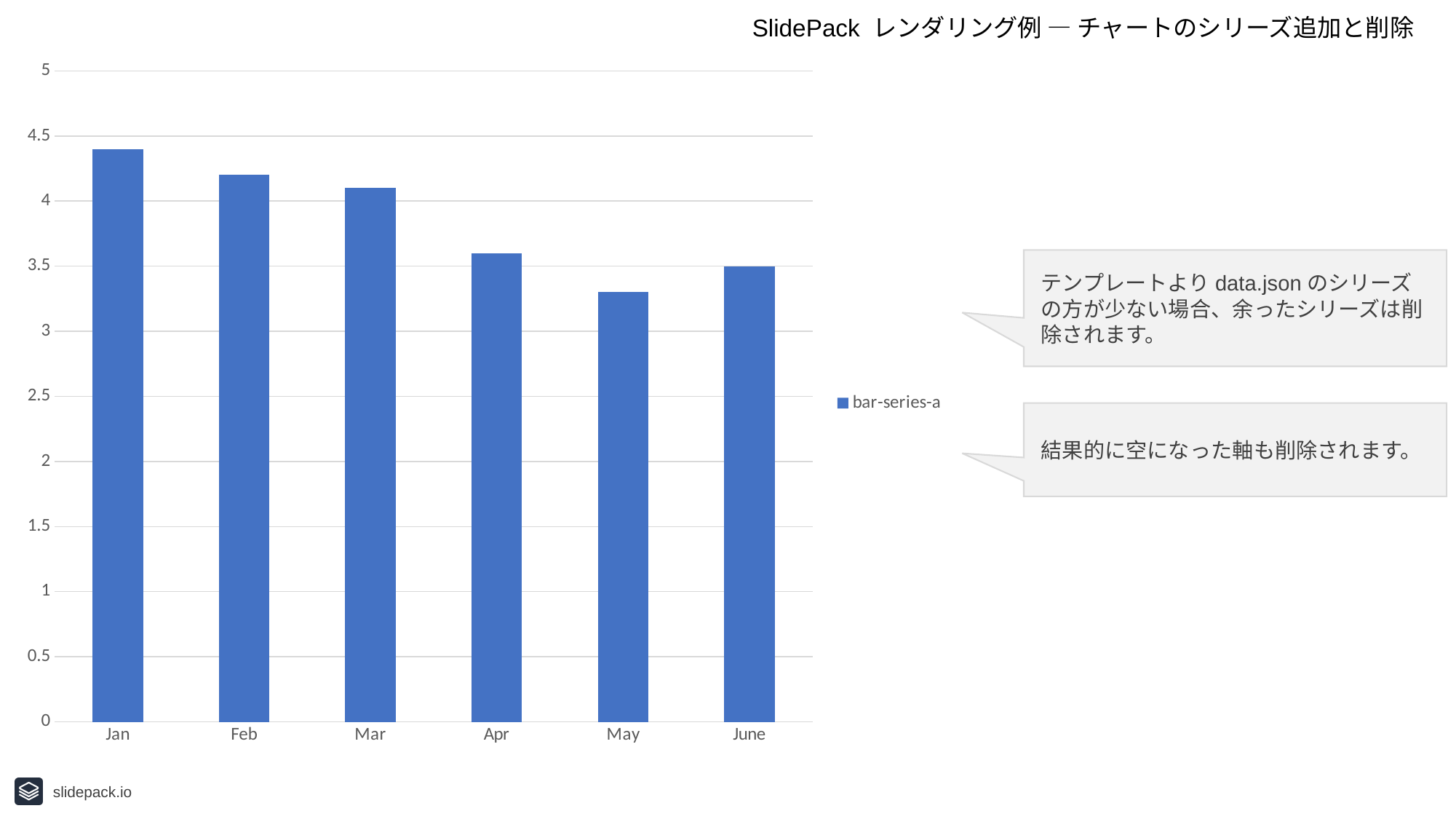

SlidePack レンダリング例 ― チャートのシリーズ追加と削除

### Chart

| Category | bar-series-a |
|---|---|
| Jan | 4.4 |
| Feb | 4.2 |
| Mar | 4.1 |
| Apr | 3.6 |
| May | 3.3 |
| June | 3.5 |
テンプレートよりdata.jsonのシリーズの方が少ない場合、余ったシリーズは削除されます。
結果的に空になった軸も削除されます。